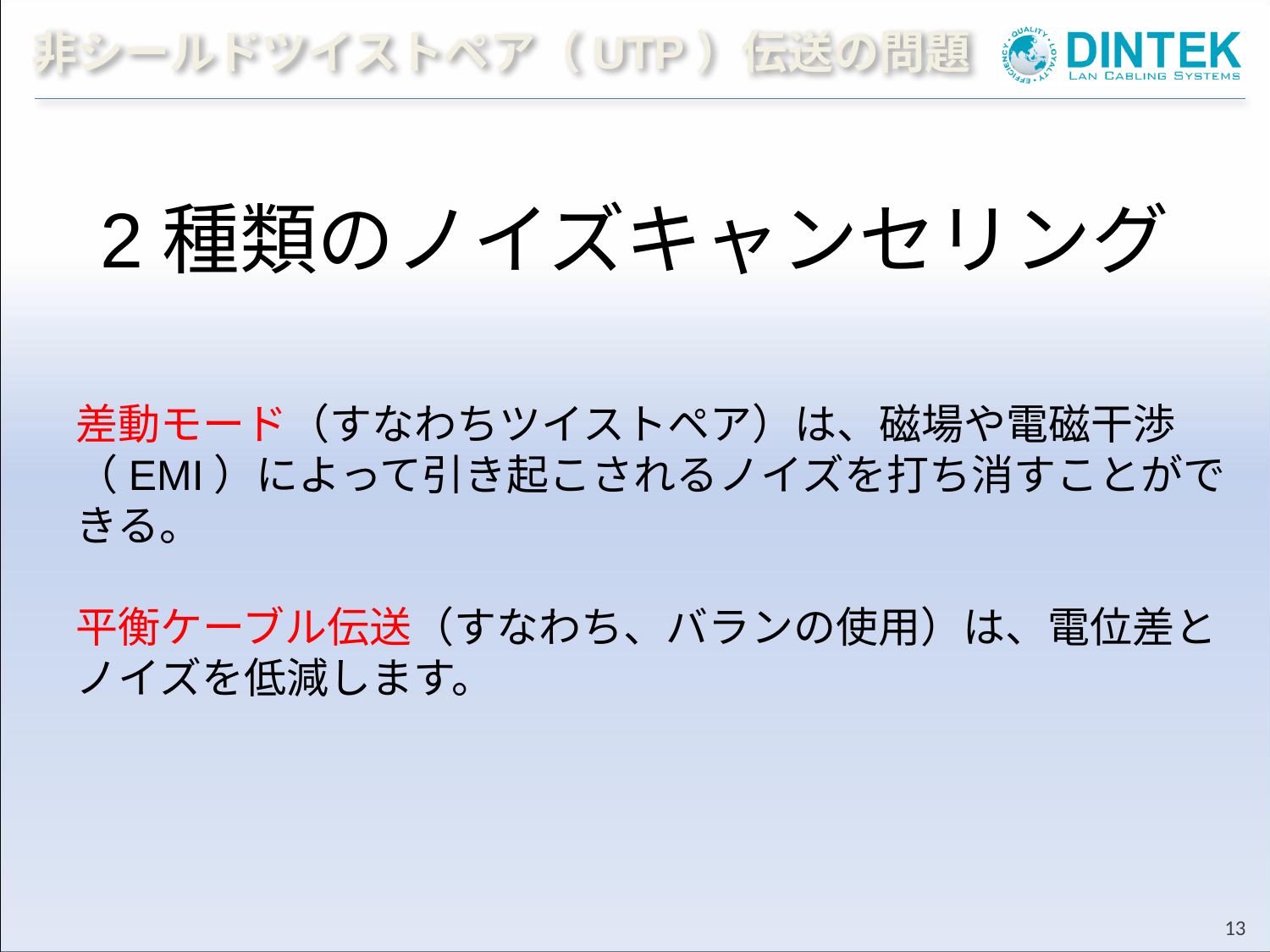

非シールドツイストペア（UTP）伝送の問題
2種類のノイズキャンセリング
差動モード（すなわちツイストペア）は、磁場や電磁干渉（EMI）によって引き起こされるノイズを打ち消すことができる。

平衡ケーブル伝送（すなわち、バランの使用）は、電位差とノイズを低減します。
13